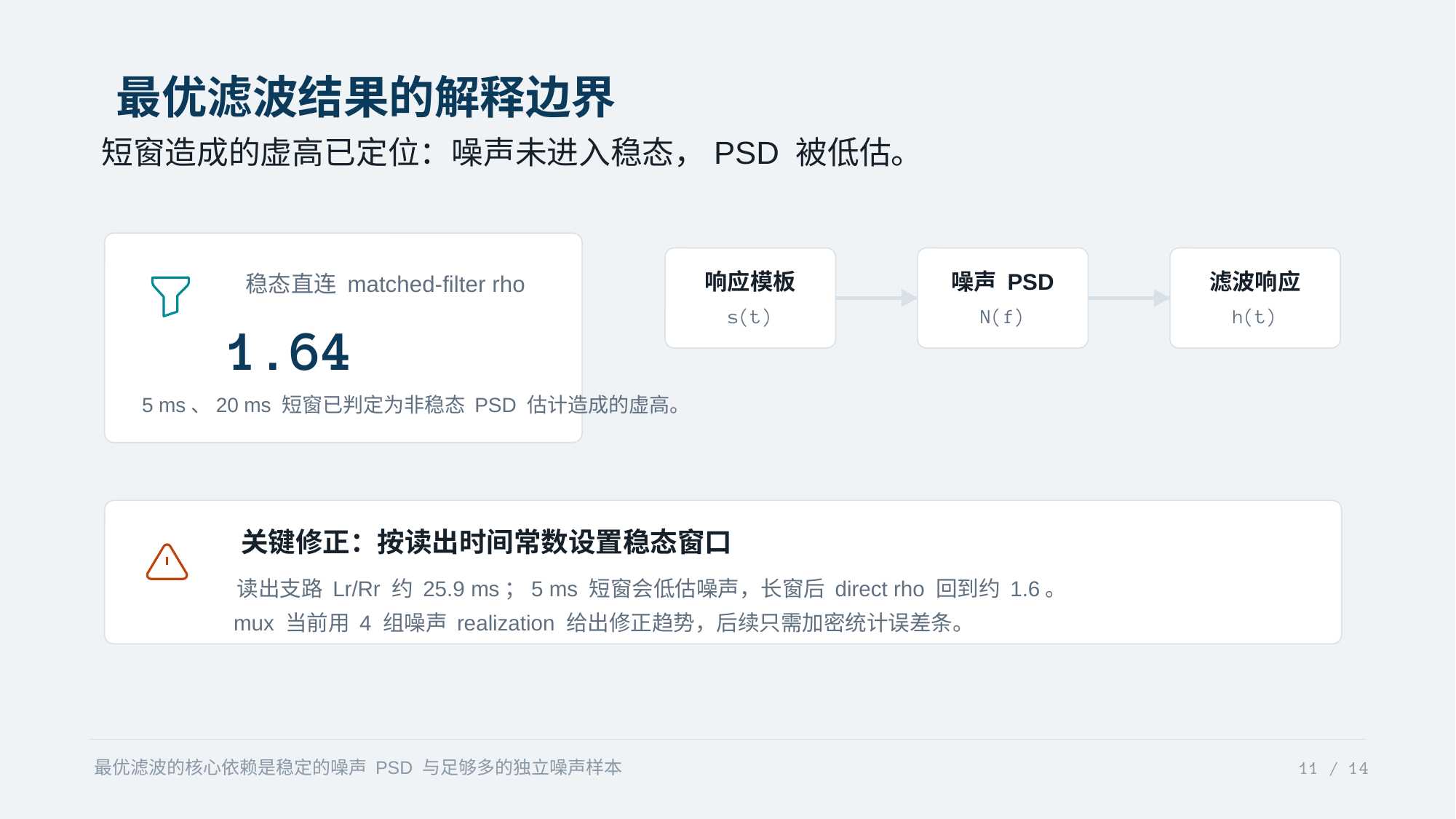

最优滤波结果的解释边界
短窗造成的虚高已定位：噪声未进入稳态，PSD 被低估。

稳态直连 matched-filter rho

1.64
5 ms、20 ms 短窗已判定为非稳态 PSD 估计造成的虚高。

响应模板
噪声 PSD
滤波响应

s(t)
N(f)
h(t)

关键修正：按读出时间常数设置稳态窗口

读出支路 Lr/Rr 约 25.9 ms；5 ms 短窗会低估噪声，长窗后 direct rho 回到约 1.6。
mux 当前用 4 组噪声 realization 给出修正趋势，后续只需加密统计误差条。

最优滤波的核心依赖是稳定的噪声 PSD 与足够多的独立噪声样本
11 / 14